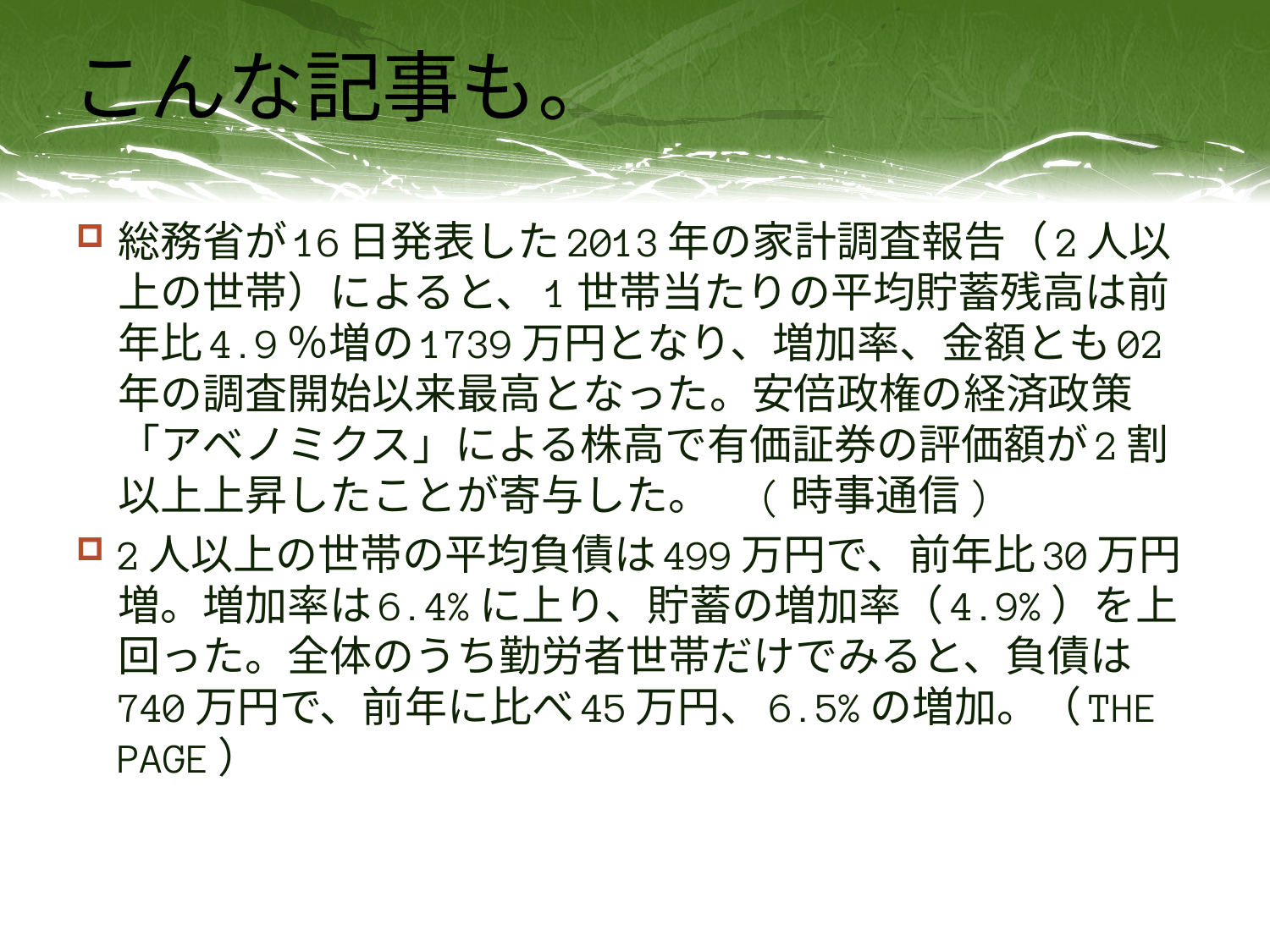

# こんな記事も。
総務省が16日発表した2013年の家計調査報告（2人以上の世帯）によると、1世帯当たりの平均貯蓄残高は前年比4.9％増の1739万円となり、増加率、金額とも02年の調査開始以来最高となった。安倍政権の経済政策「アベノミクス」による株高で有価証券の評価額が2割以上上昇したことが寄与した。　(時事通信)
2人以上の世帯の平均負債は499万円で、前年比30万円増。増加率は6.4%に上り、貯蓄の増加率（4.9%）を上回った。全体のうち勤労者世帯だけでみると、負債は740万円で、前年に比べ45万円、6.5%の増加。（THE PAGE）